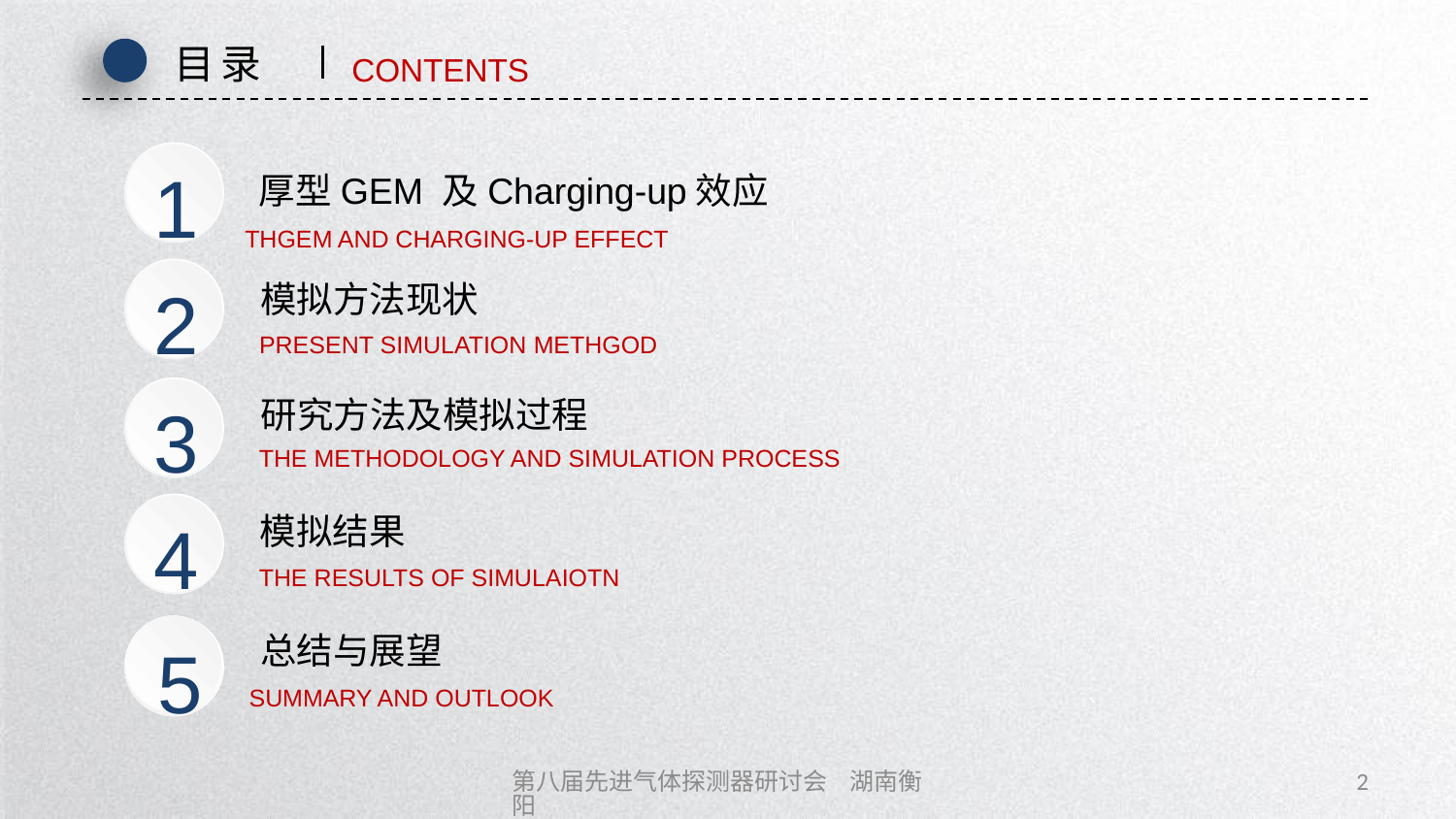

目录

CONTENTS

1
厚型GEM 及Charging-up效应
THGEM and Charging-up Effect

2
模拟方法现状
PRESENT SIMULATION METHGOD

3
研究方法及模拟过程
THE METHODOLOGY AND SIMULATION PROCESS

4
模拟结果
THE RESULTS OF SIMULAIOTN

5
总结与展望
SUMMARY AND OUTLOOK
第八届先进气体探测器研讨会   湖南衡阳
2
延时符